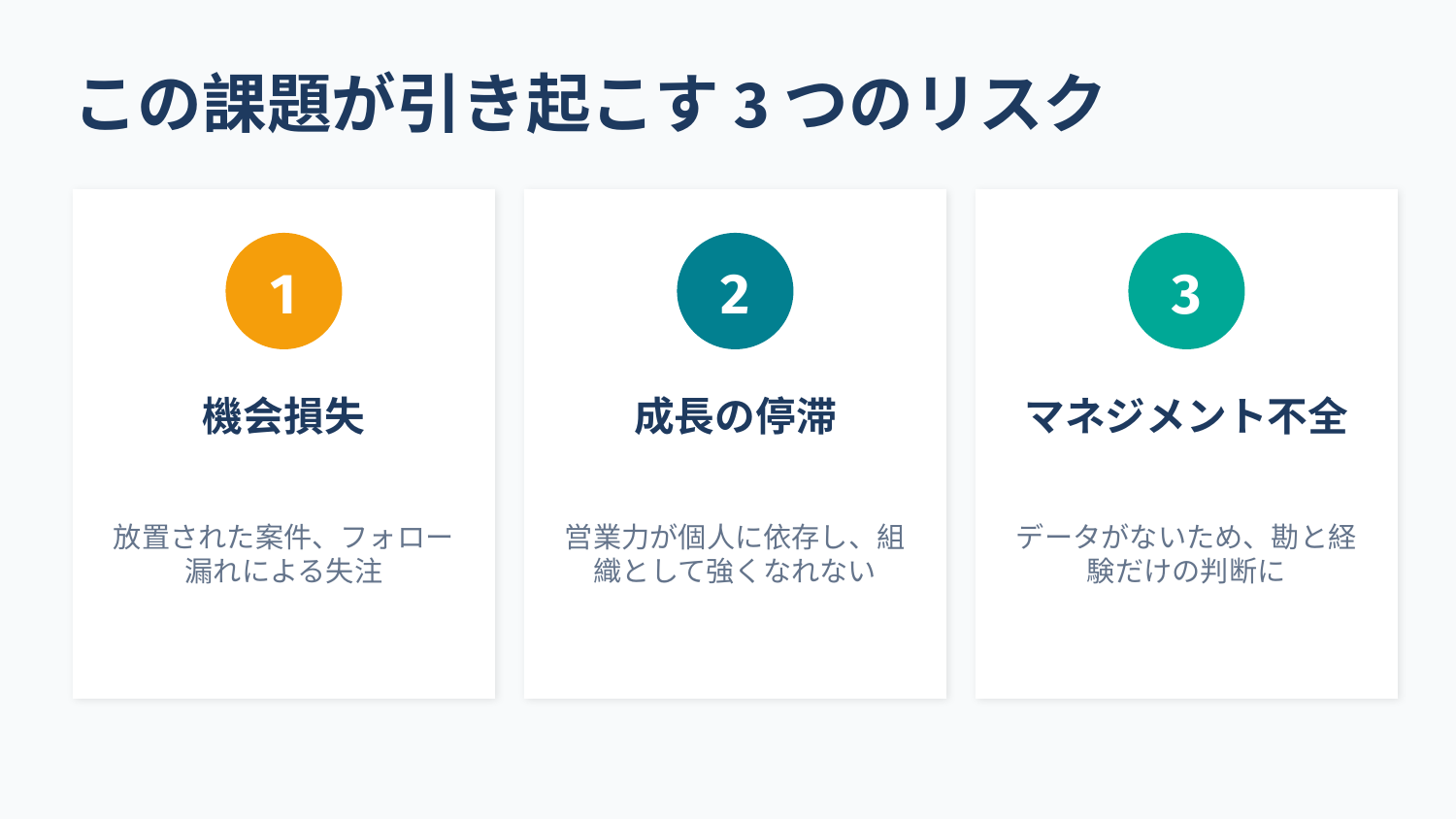

この課題が引き起こす3つのリスク

1

2

3
機会損失
成長の停滞
マネジメント不全
放置された案件、フォロー漏れによる失注
営業力が個人に依存し、組織として強くなれない
データがないため、勘と経験だけの判断に